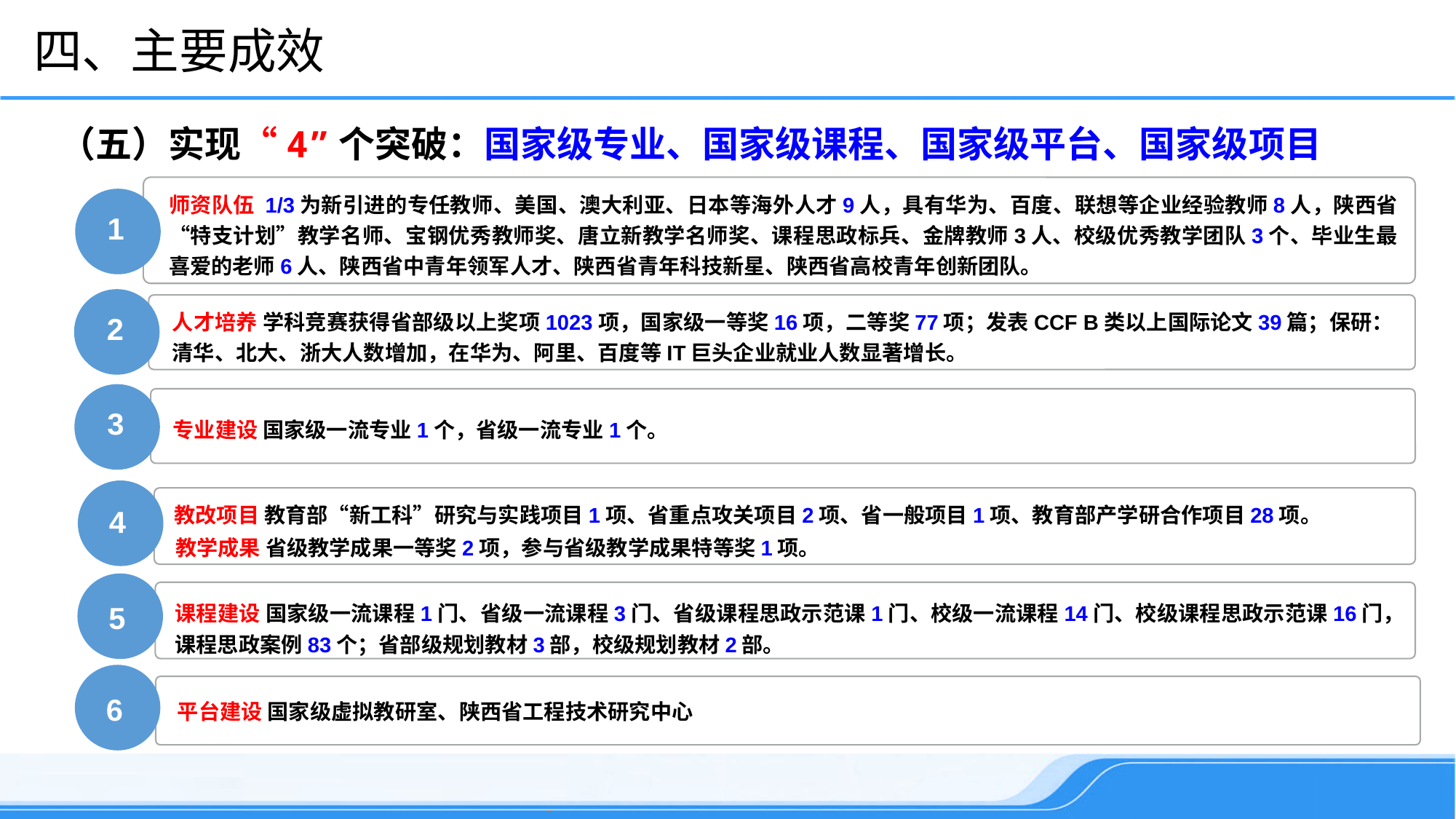

四、主要成效
（五）实现“4”个突破：国家级专业、国家级课程、国家级平台、国家级项目

师资队伍 1/3为新引进的专任教师、美国、澳大利亚、日本等海外人才9人，具有华为、百度、联想等企业经验教师8人，陕西省“特支计划”教学名师、宝钢优秀教师奖、唐立新教学名师奖、课程思政标兵、金牌教师3人、校级优秀教学团队3个、毕业生最喜爱的老师6人、陕西省中青年领军人才、陕西省青年科技新星、陕西省高校青年创新团队。

1

人才培养 学科竞赛获得省部级以上奖项1023项，国家级一等奖16项，二等奖77项；发表CCF B类以上国际论文39篇；保研：清华、北大、浙大人数增加，在华为、阿里、百度等IT巨头企业就业人数显著增长。
2

3
专业建设 国家级一流专业1个，省级一流专业1个。

教改项目 教育部“新工科”研究与实践项目1项、省重点攻关项目2项、省一般项目1项、教育部产学研合作项目28项。
4
教学成果 省级教学成果一等奖2项，参与省级教学成果特等奖1项。

5
课程建设 国家级一流课程1门、省级一流课程3门、省级课程思政示范课1门、校级一流课程14门、校级课程思政示范课16门，课程思政案例83个；省部级规划教材3部，校级规划教材2部。

6
平台建设 国家级虚拟教研室、陕西省工程技术研究中心